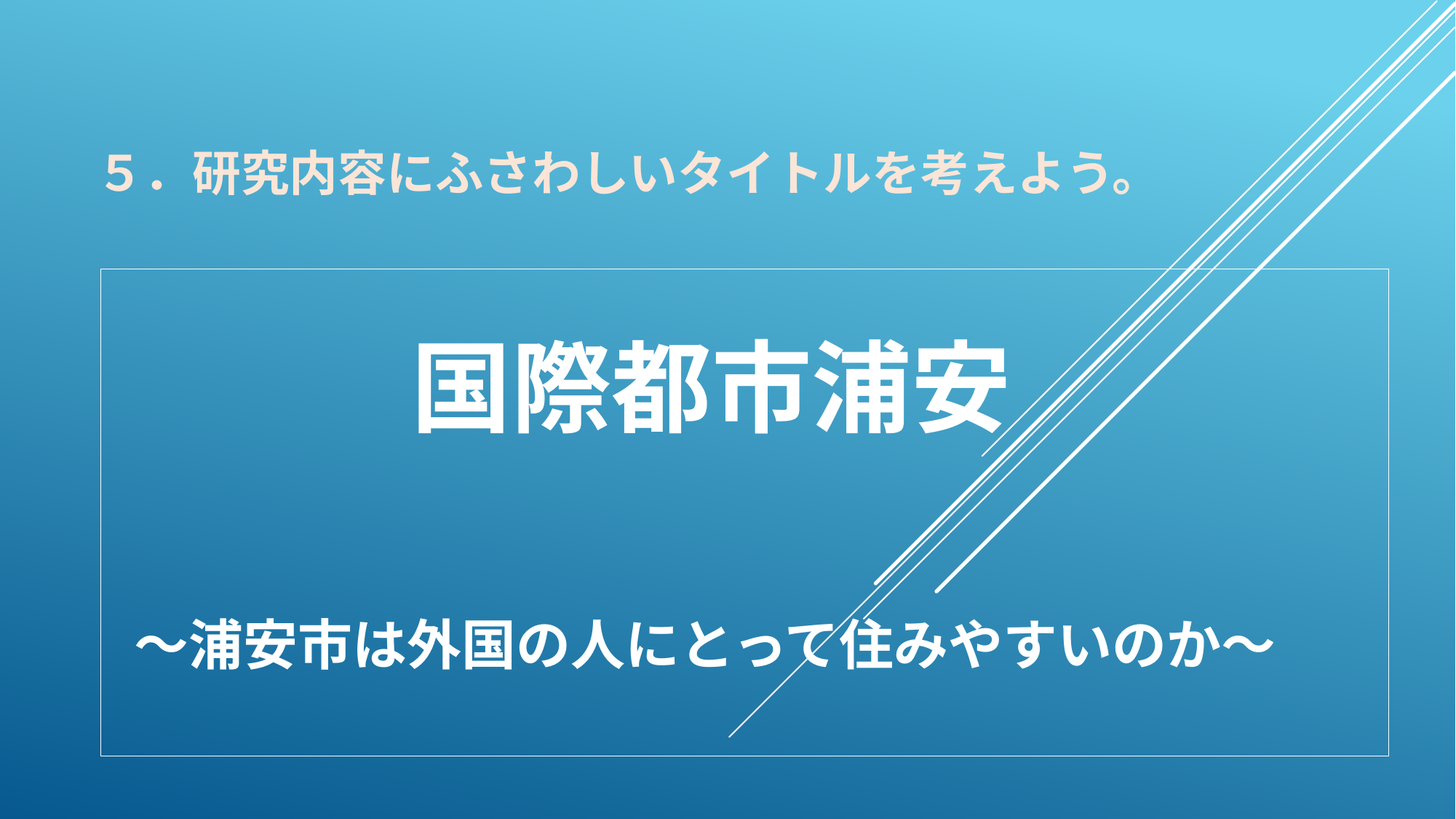

５．研究内容にふさわしいタイトルを考えよう。
# 国際都市浦安 ～浦安市は外国の人にとって住みやすいのか～